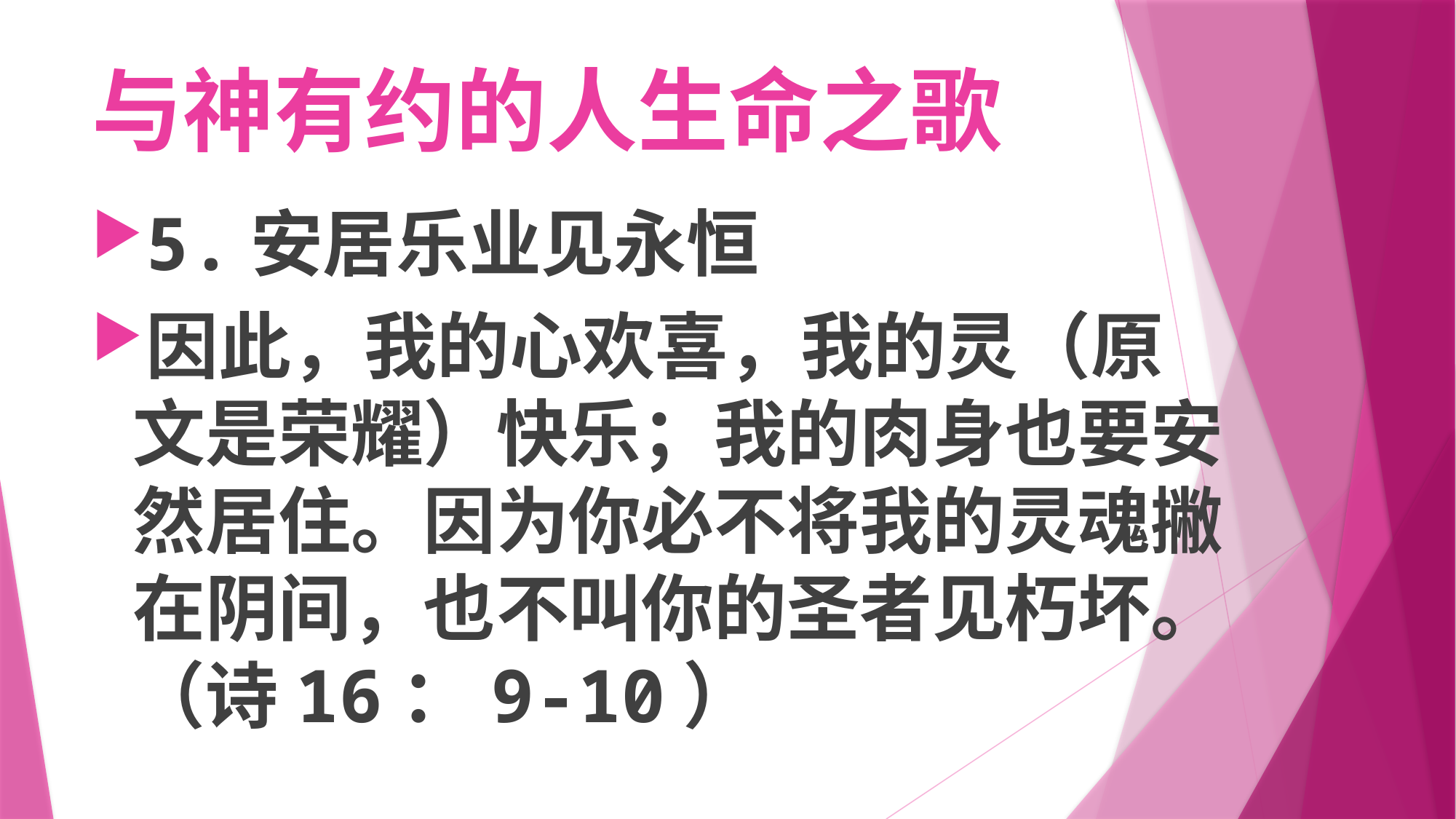

# 与神有约的人生命之歌
5.安居乐业见永恒
因此，我的心欢喜，我的灵（原文是荣耀）快乐；我的肉身也要安然居住。因为你必不将我的灵魂撇在阴间，也不叫你的圣者见朽坏。（诗16：9-10）